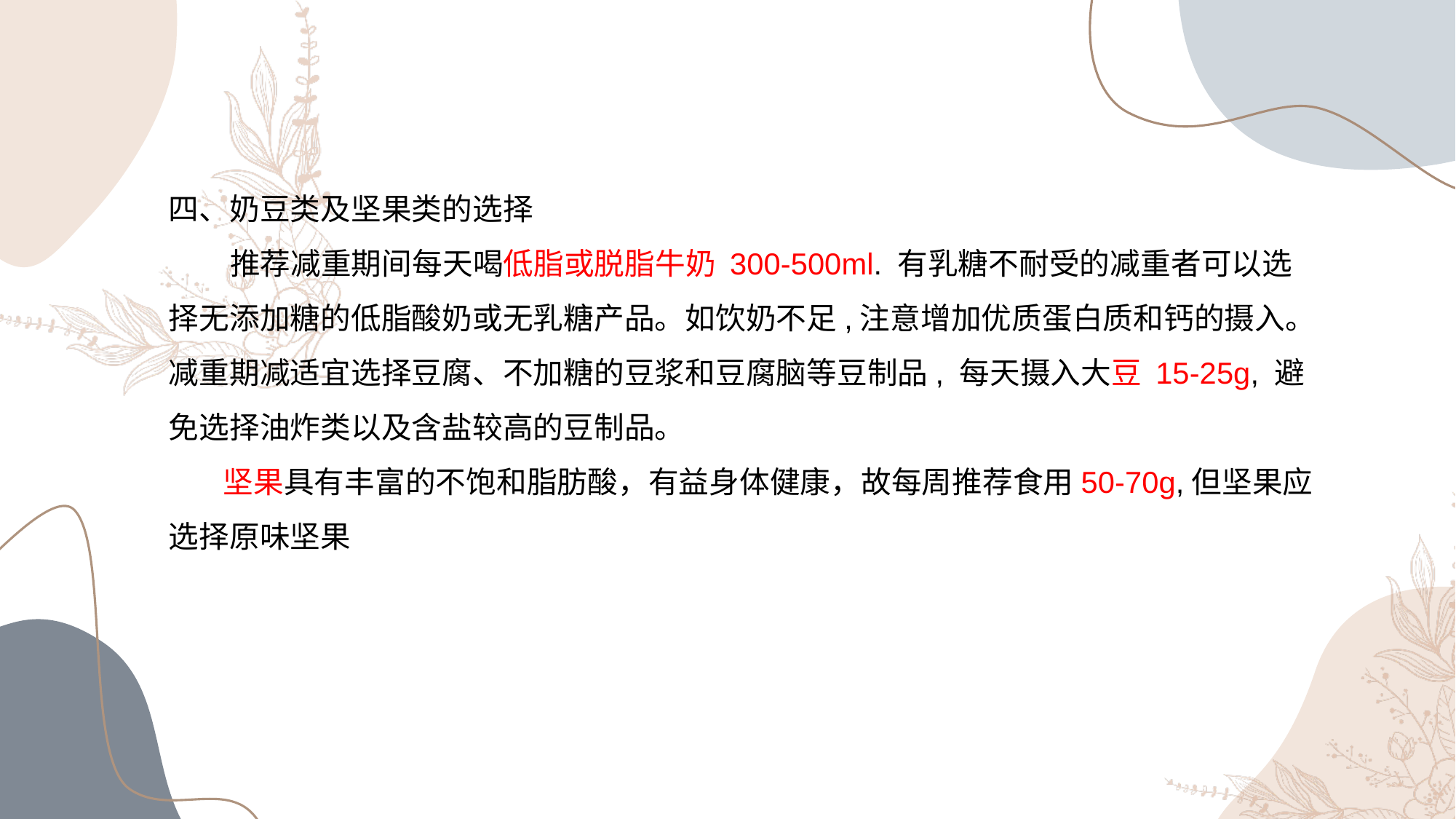

四、奶豆类及坚果类的选择
        推荐减重期间每天喝低脂或脱脂牛奶 300-500ml. 有乳糖不耐受的减重者可以选择无添加糖的低脂酸奶或无乳糖产品。如饮奶不足,注意增加优质蛋白质和钙的摄入。减重期减适宜选择豆腐、不加糖的豆浆和豆腐脑等豆制品, 每天摄入大豆 15-25g, 避免选择油炸类以及含盐较高的豆制品。
       坚果具有丰富的不饱和脂肪酸，有益身体健康，故每周推荐食用50-70g,但坚果应选择原味坚果

90%